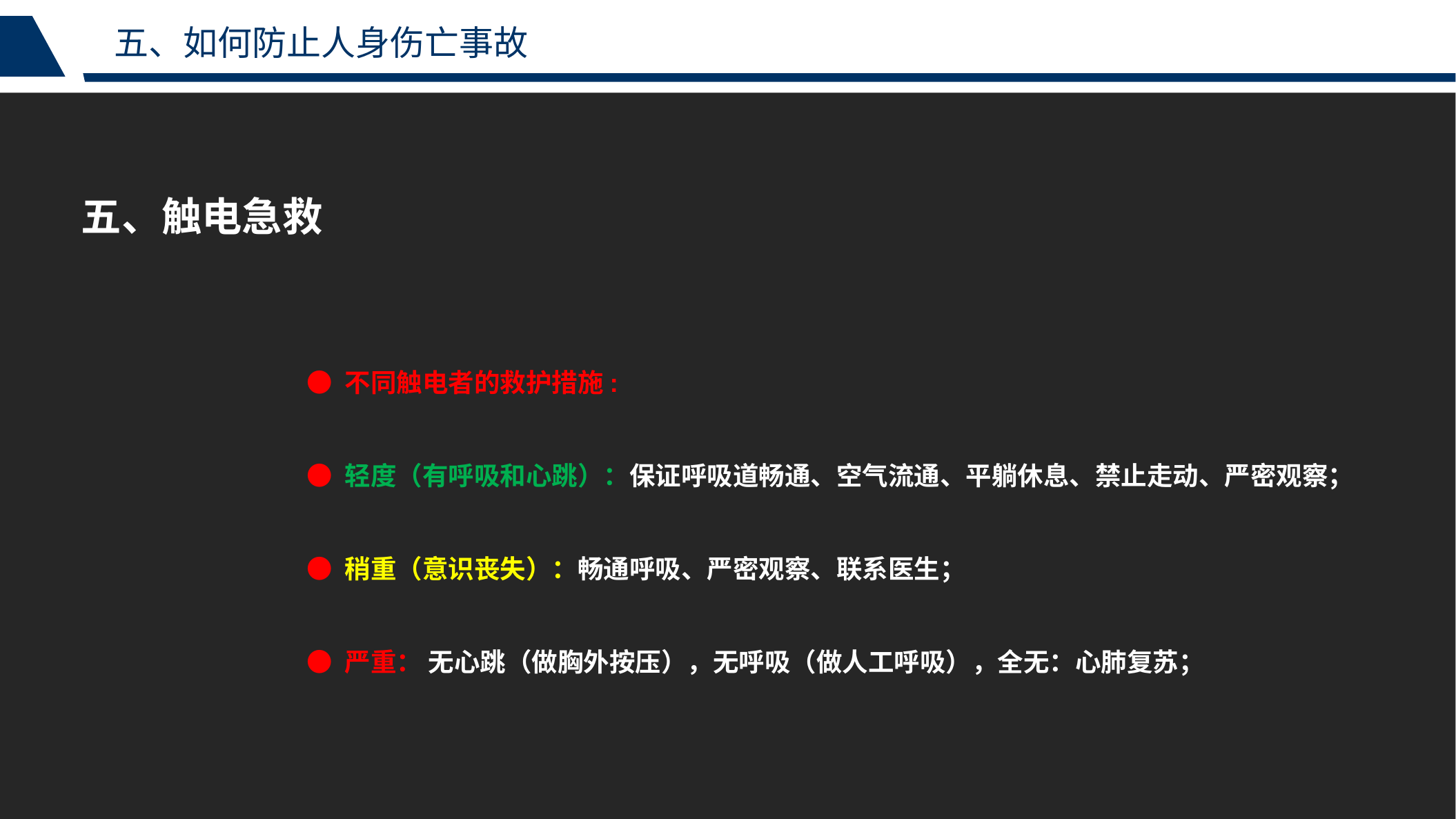

五、如何防止人身伤亡事故

五、触电急救
● 不同触电者的救护措施:

● 轻度（有呼吸和心跳）：保证呼吸道畅通、空气流通、平躺休息、禁止走动、严密观察；

● 稍重（意识丧失）：畅通呼吸、严密观察、联系医生；

● 严重： 无心跳（做胸外按压），无呼吸（做人工呼吸），全无：心肺复苏；